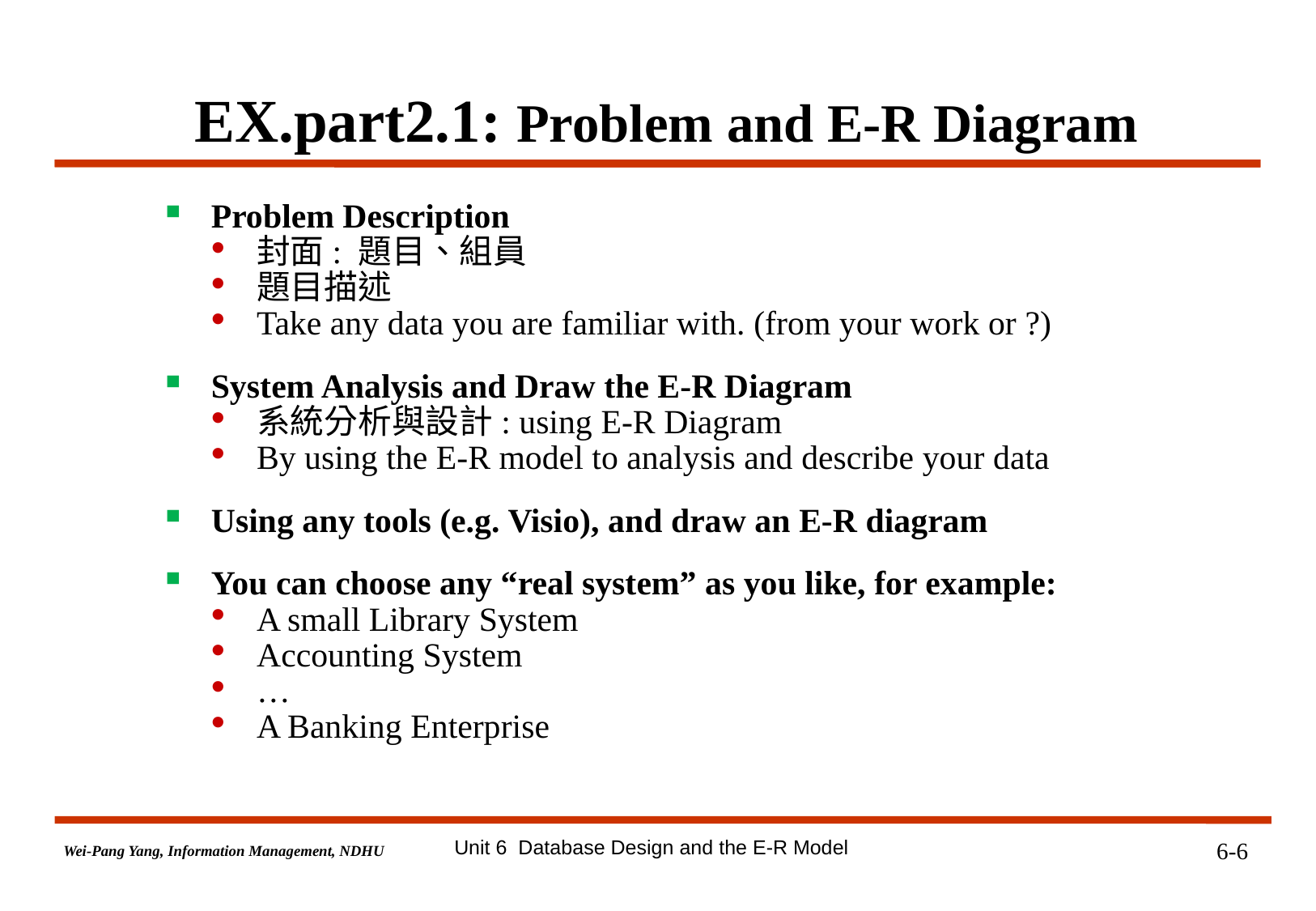

# EX.part2.1: Problem and E-R Diagram
Problem Description
封面: 題目、組員
題目描述
Take any data you are familiar with. (from your work or ?)
System Analysis and Draw the E-R Diagram
系統分析與設計: using E-R Diagram
By using the E-R model to analysis and describe your data
Using any tools (e.g. Visio), and draw an E-R diagram
You can choose any “real system” as you like, for example:
A small Library System
Accounting System
…
A Banking Enterprise

Unit 6  Database Design and the E-R Model
6-6